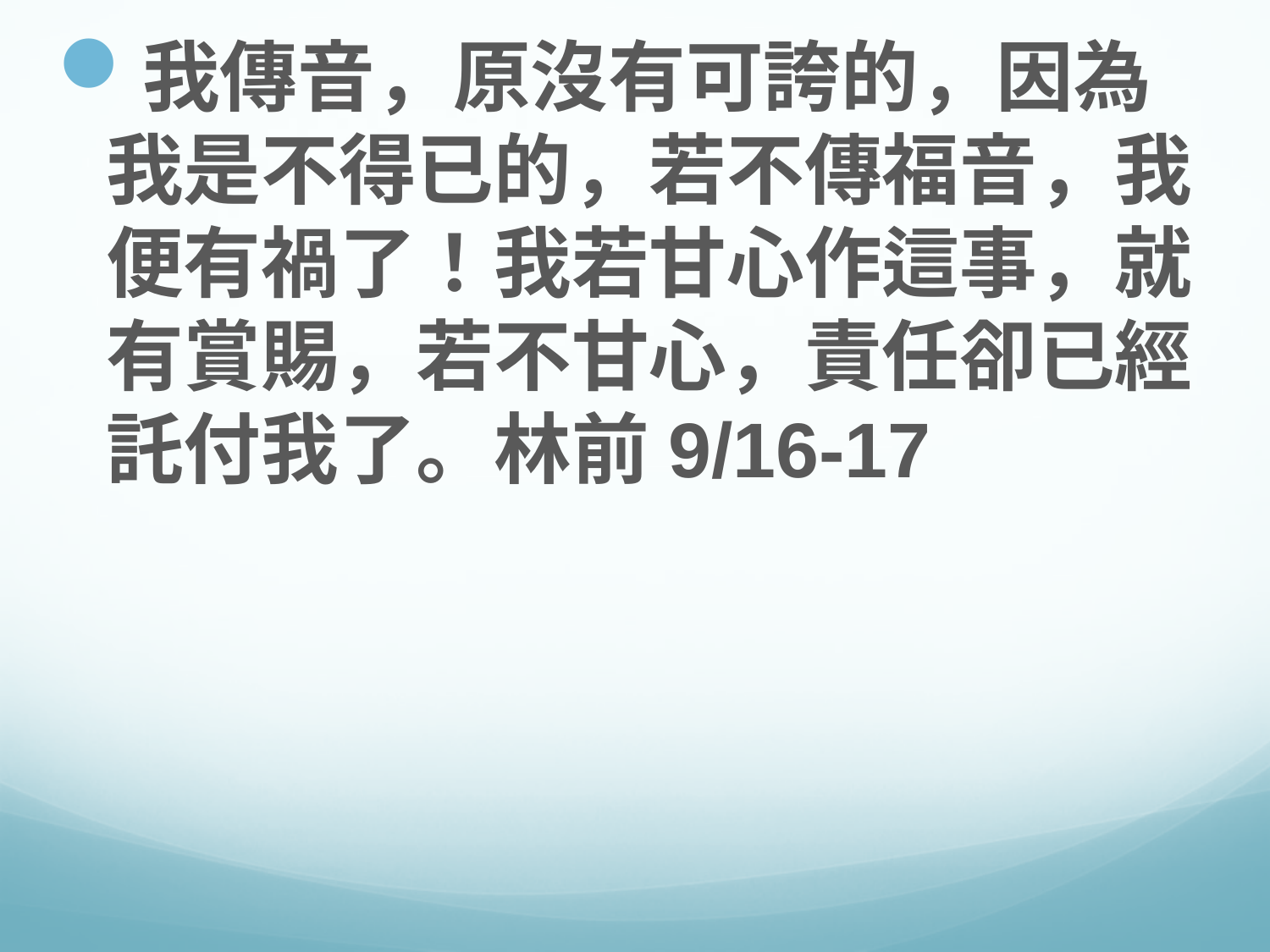

#
我傳音，原沒有可誇的，因為我是不得已的，若不傳福音，我便有禍了！我若甘心作這事，就有賞賜，若不甘心，責任卻已經託付我了。林前9/16-17